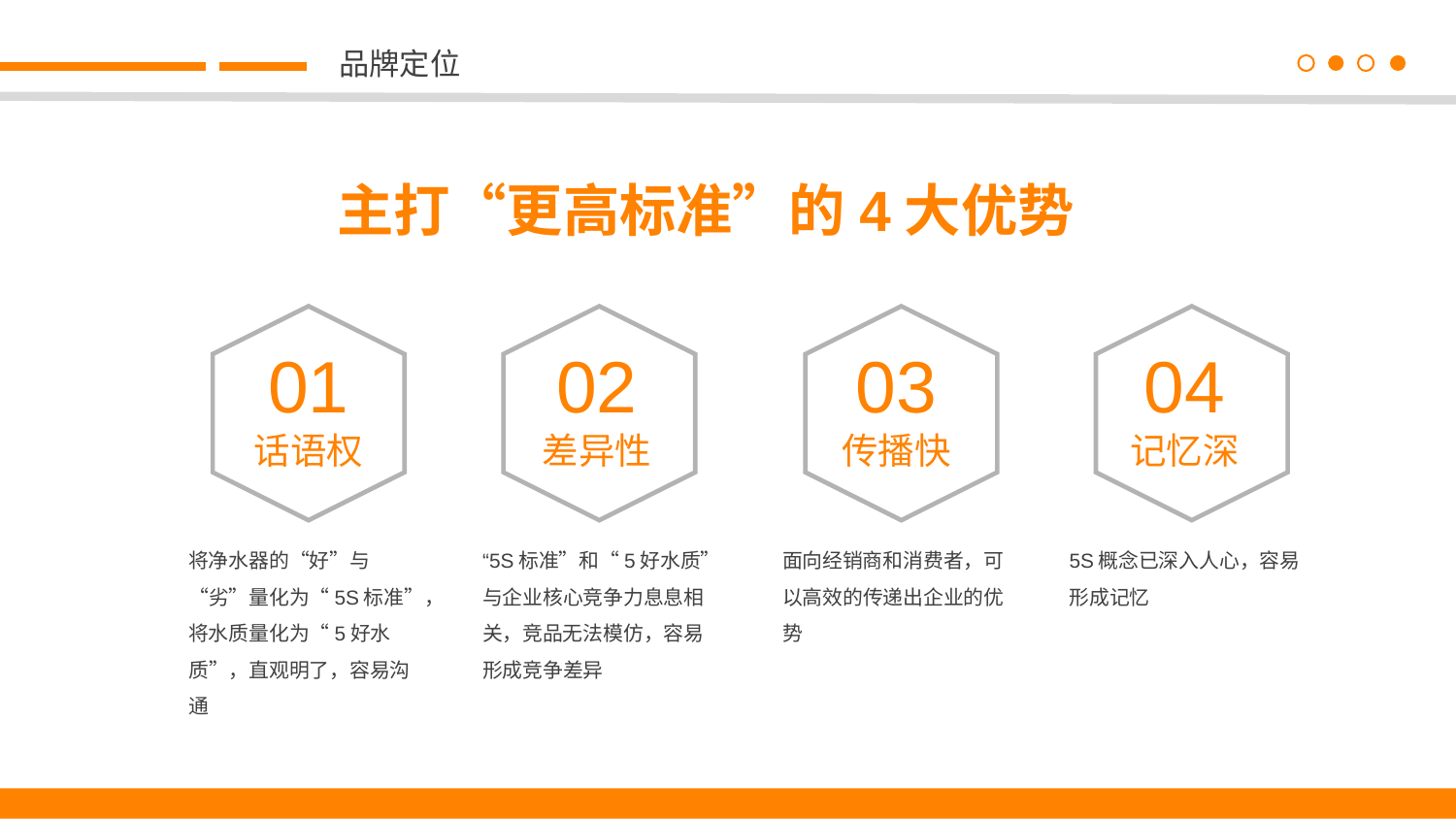

品牌定位
主打“更高标准”的4大优势

02
差异性
03
传播快
04
记忆深
01
话语权
将净水器的“好”与“劣”量化为“5S标准”，将水质量化为“5好水质”，直观明了，容易沟通
“5S标准”和“5好水质”与企业核心竞争力息息相关，竞品无法模仿，容易形成竞争差异
面向经销商和消费者，可以高效的传递出企业的优势
5S概念已深入人心，容易形成记忆